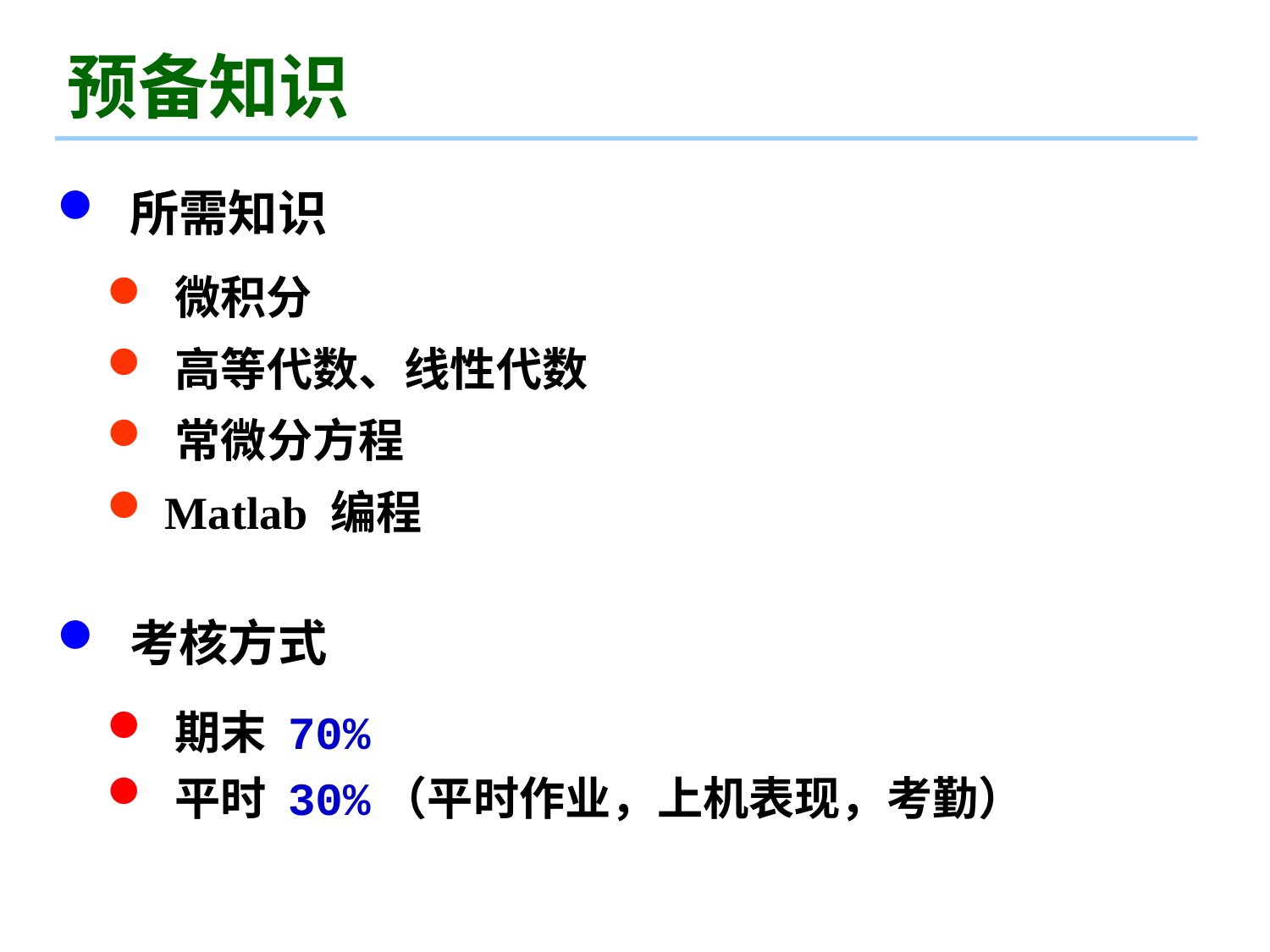

# 预备知识
 所需知识
 微积分
 高等代数、线性代数
 常微分方程
 Matlab 编程
 考核方式
 期末 70%
 平时 30%（平时作业，上机表现，考勤）